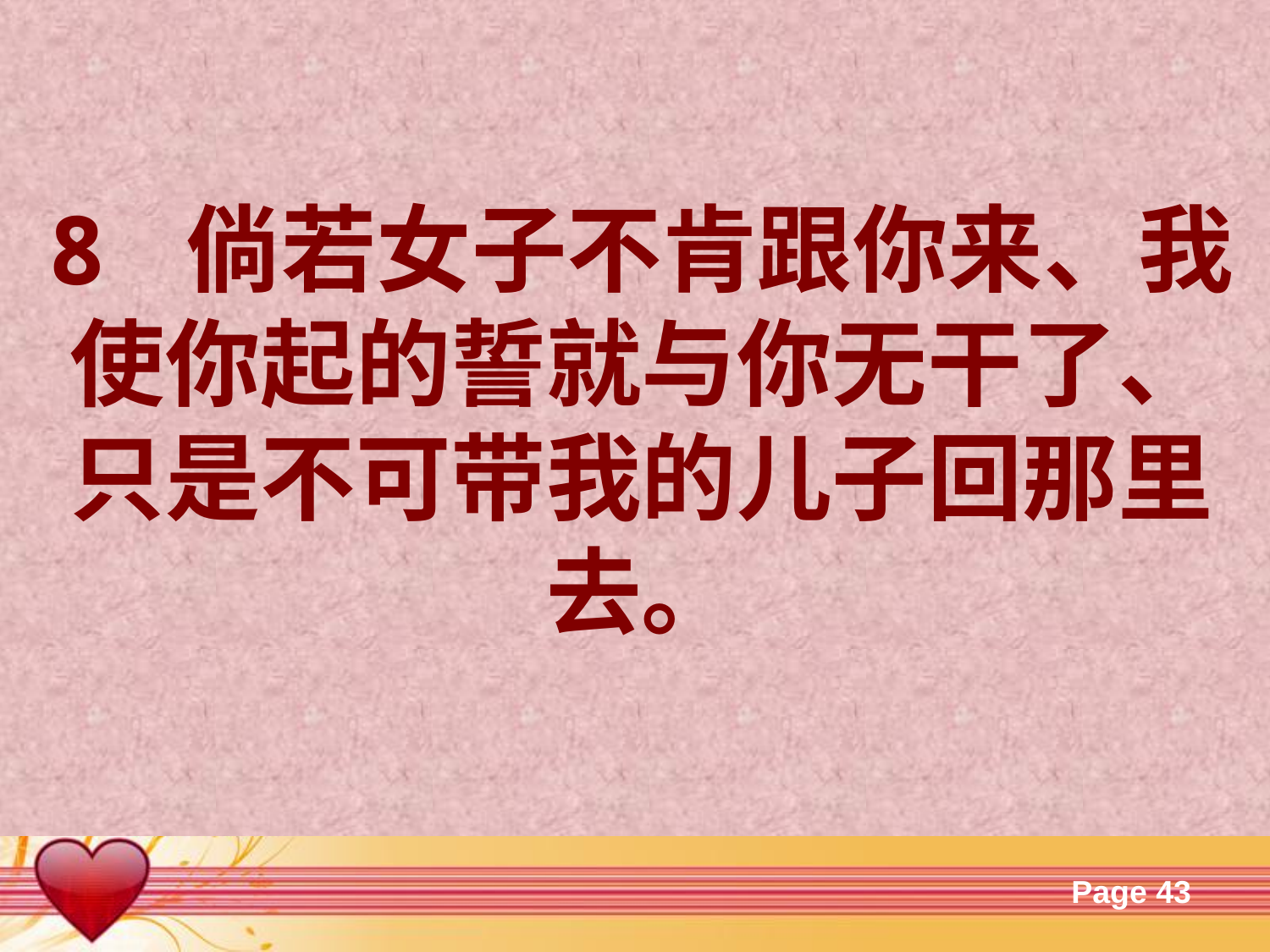

8 倘若女子不肯跟你来、我使你起的誓就与你无干了、只是不可带我的儿子回那里去。